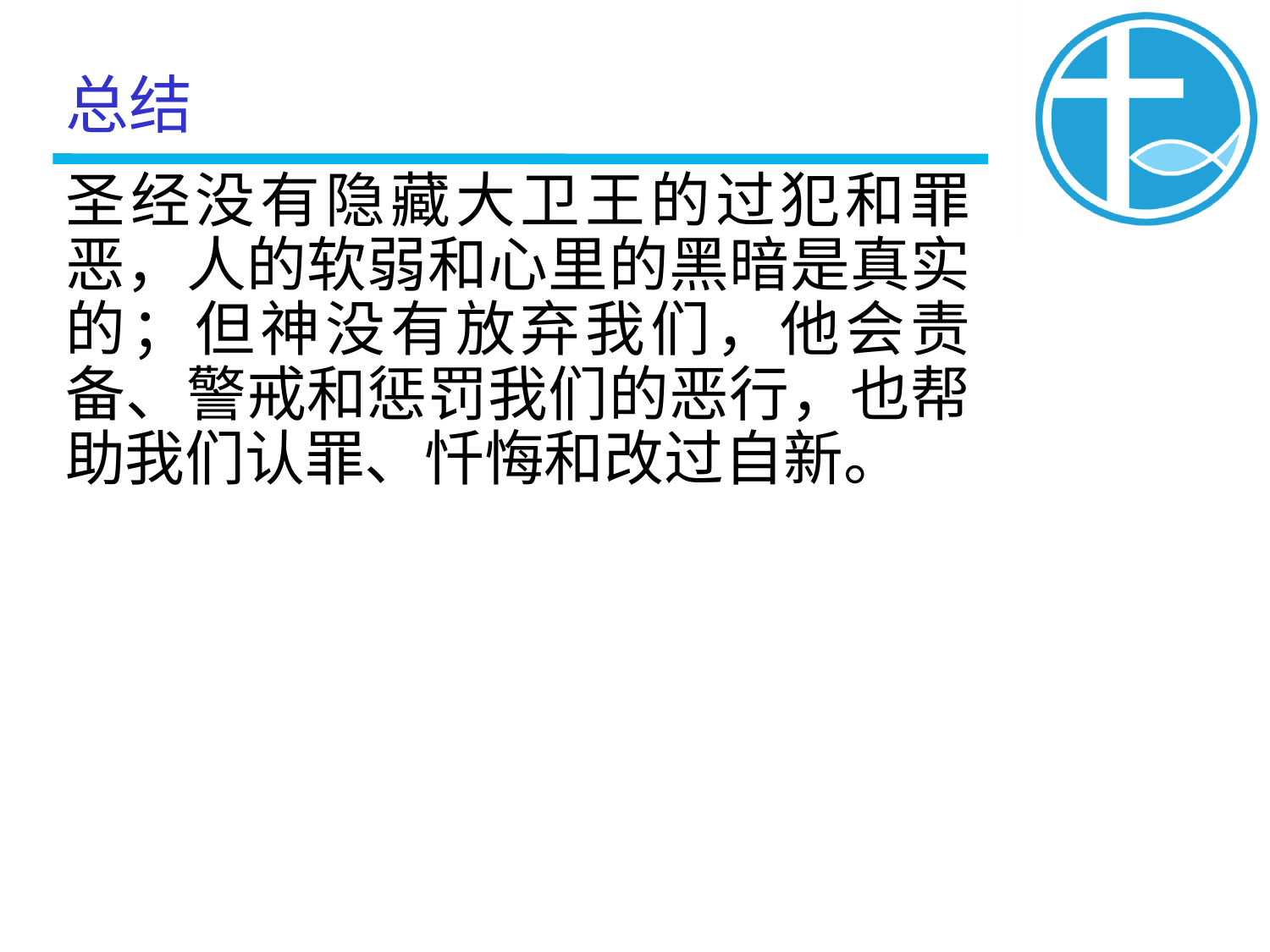

总结
圣经没有隐藏大卫王的过犯和罪恶，人的软弱和心里的黑暗是真实的；但神没有放弃我们，他会责备、警戒和惩罚我们的恶行，也帮助我们认罪、忏悔和改过自新。